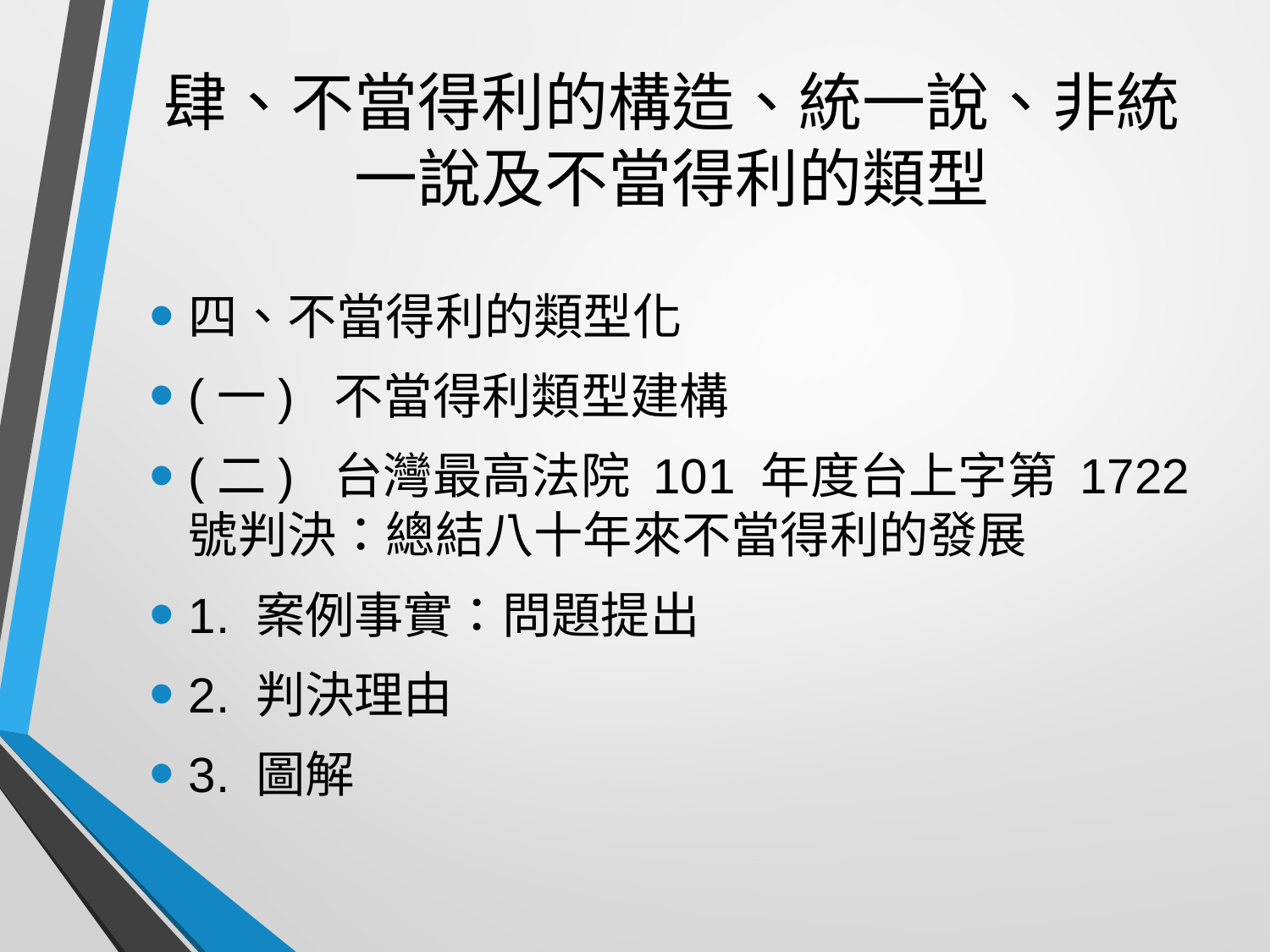

# 肆、不當得利的構造、統一說、非統一說及不當得利的類型
四、不當得利的類型化
(一)  不當得利類型建構
(二)  台灣最高法院 101 年度台上字第 1722 號判決：總結八十年來不當得利的發展
1. 案例事實：問題提出
2. 判決理由
3. 圖解